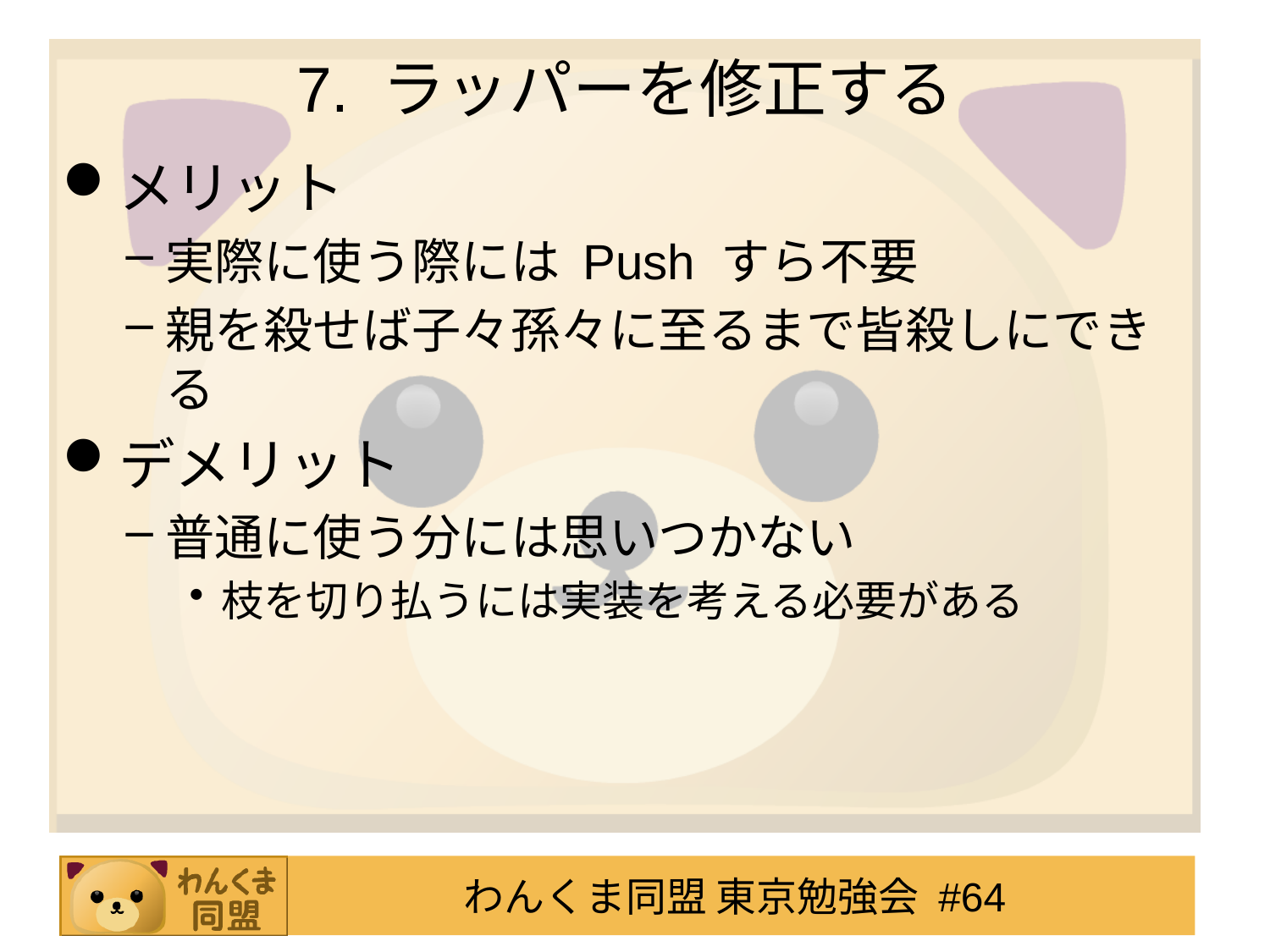

# 7. ラッパーを修正する
メリット
実際に使う際には Push すら不要
親を殺せば子々孫々に至るまで皆殺しにできる
デメリット
普通に使う分には思いつかない
枝を切り払うには実装を考える必要がある